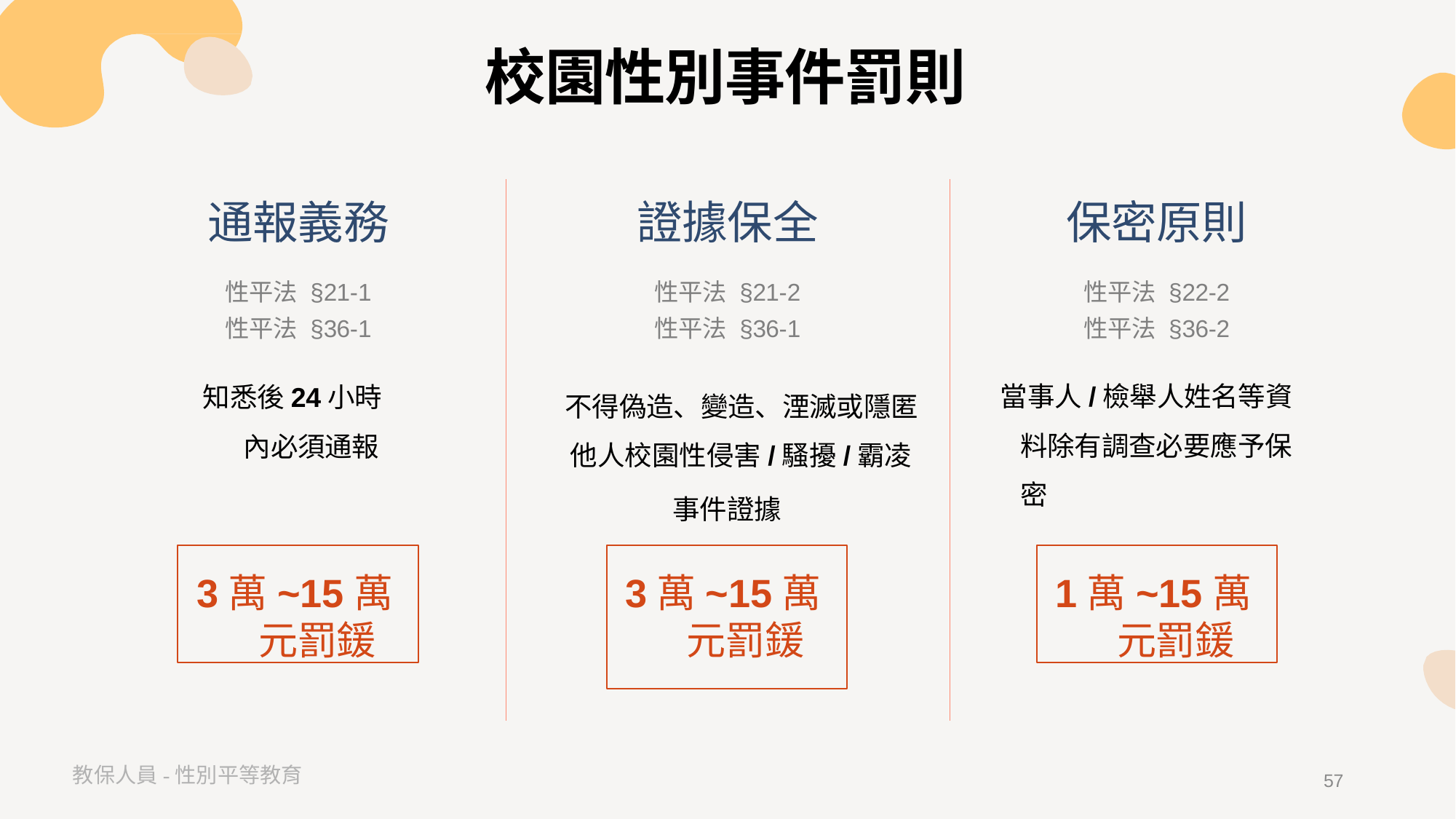

# 校園性別事件罰則

通報義務
性平法 §21-1
性平法 §36-1
證據保全
性平法 §21-2
性平法 §36-1
保密原則
性平法 §22-2
性平法 §36-2
當事人/檢舉人姓名等資料除有調查必要應予保密
知悉後24小時內必須通報
不得偽造、變造、湮滅或隱匿
他人校園性侵害/騷擾/霸凌
事件證據
3萬~15萬元罰鍰

1萬~15萬元罰鍰
3萬~15萬元罰鍰

教保人員-性別平等教育
57